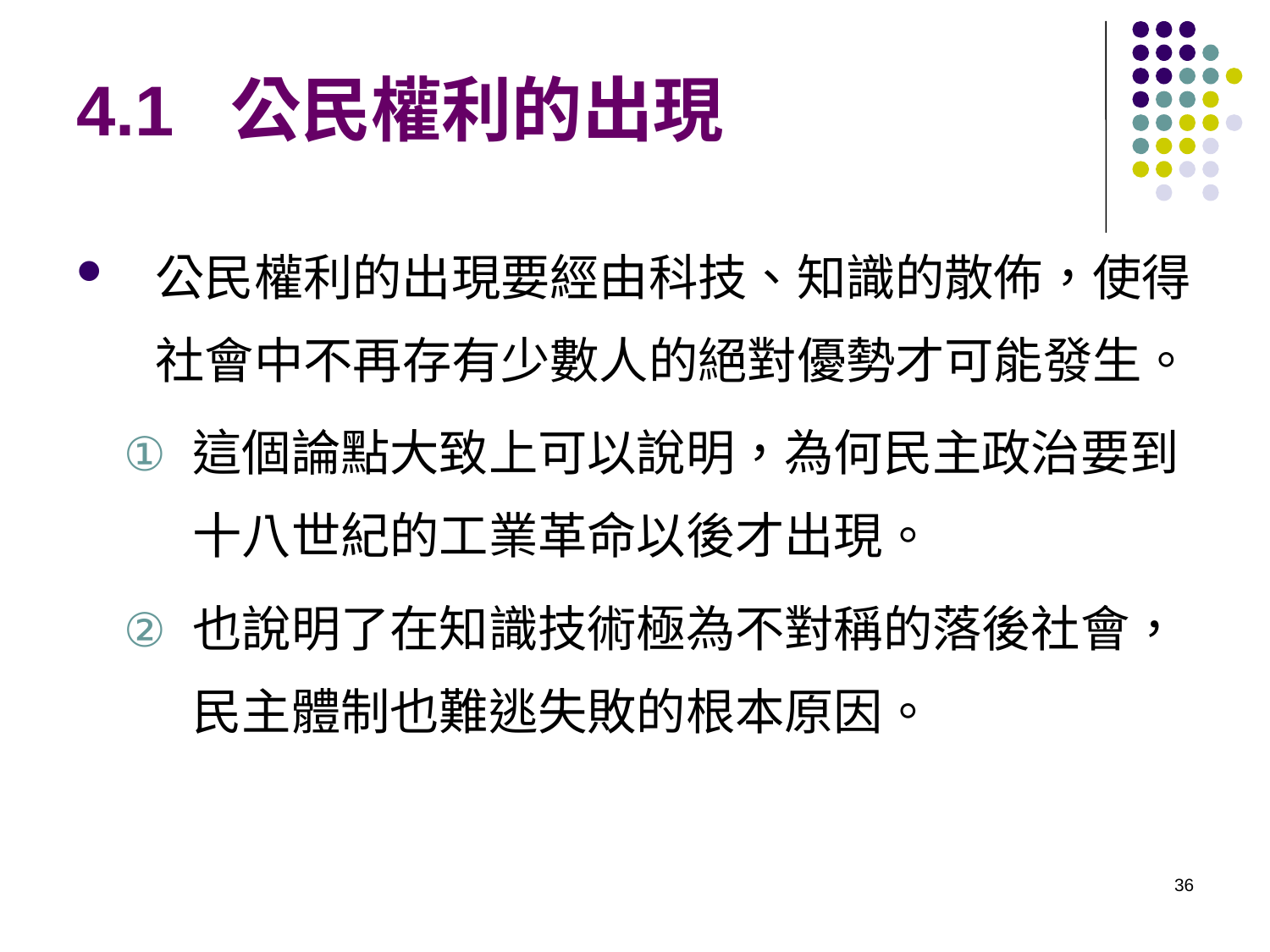

# 4.1  公民權利的出現
公民權利的出現要經由科技、知識的散佈，使得社會中不再存有少數人的絕對優勢才可能發生。
這個論點大致上可以說明，為何民主政治要到十八世紀的工業革命以後才出現。
也說明了在知識技術極為不對稱的落後社會，民主體制也難逃失敗的根本原因。

36